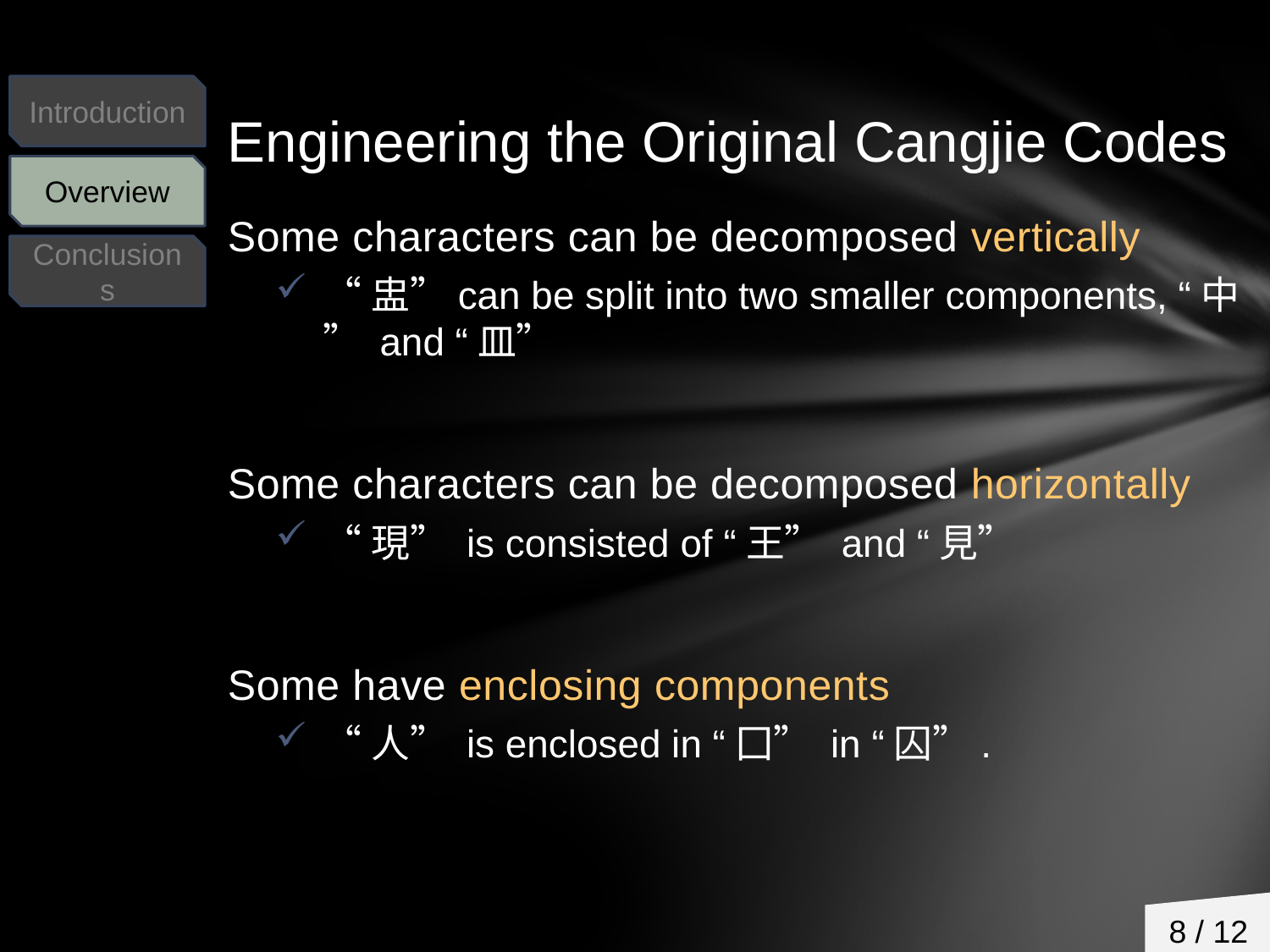

# Engineering the Original Cangjie Codes
Introduction
Overview
Some characters can be decomposed vertically
“盅”can be split into two smaller components, “中” and “皿”

Some characters can be decomposed horizontally
“現” is consisted of “王” and “見”

Some have enclosing components
“人” is enclosed in “囗” in “囚”.
Conclusions
8 / 12